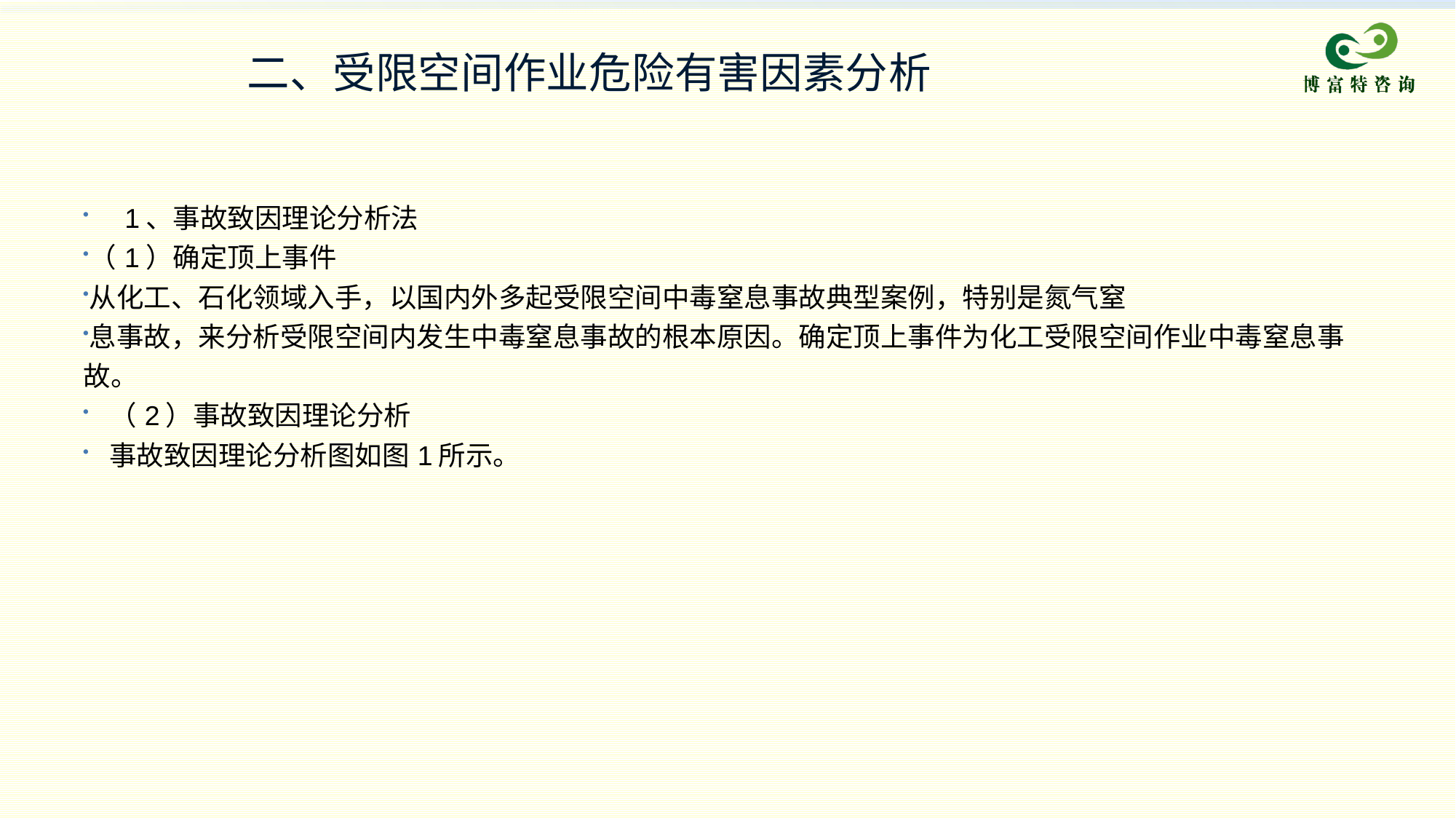

# 二、受限空间作业危险有害因素分析
1、事故致因理论分析法
（1）确定顶上事件
从化工、石化领域入手，以国内外多起受限空间中毒窒息事故典型案例，特别是氮气窒
息事故，来分析受限空间内发生中毒窒息事故的根本原因。确定顶上事件为化工受限空间作业中毒窒息事故。
  （2）事故致因理论分析
  事故致因理论分析图如图1所示。